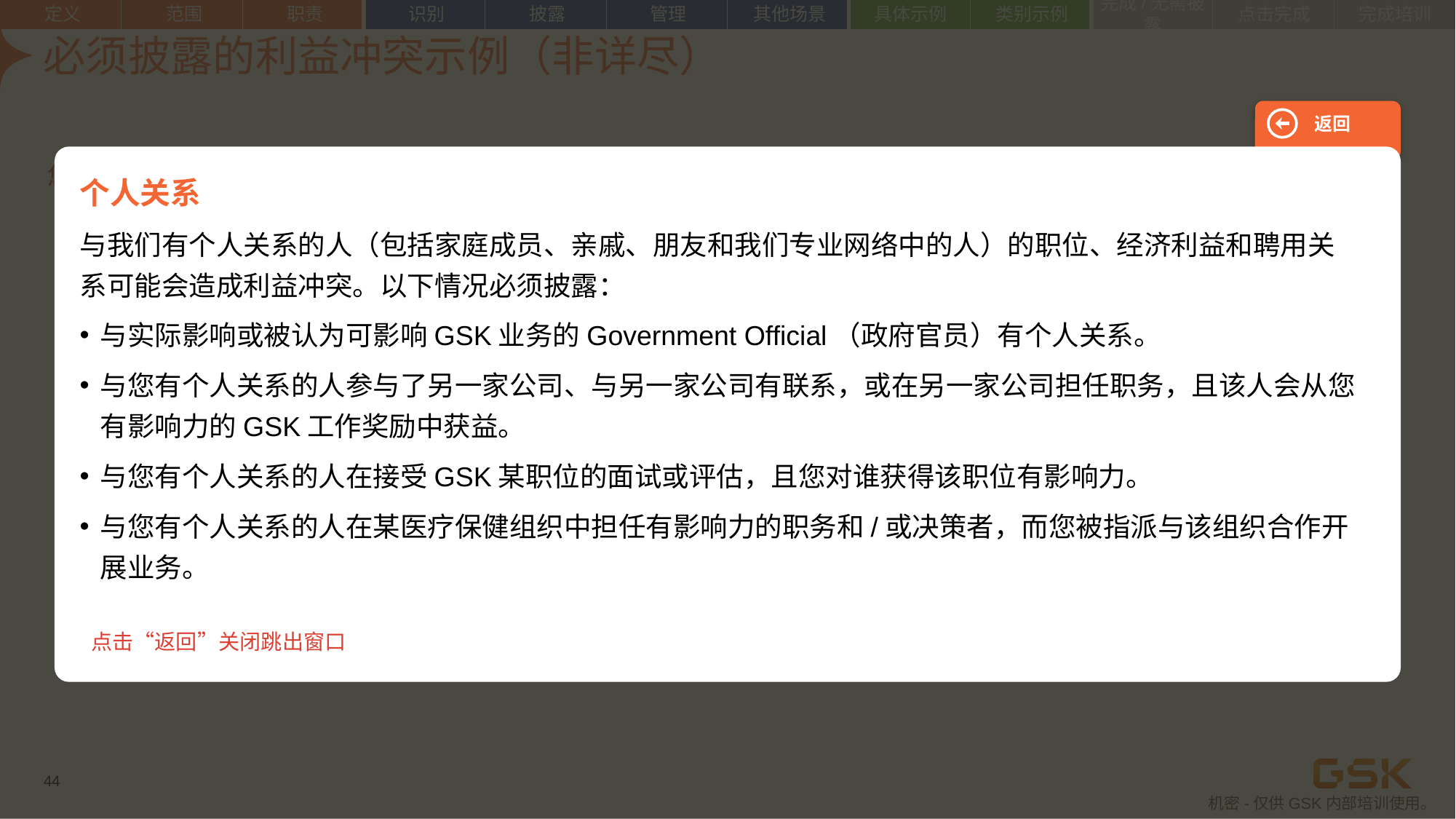

定义
范围
职责
识别
披露
管理
其他场景
具体示例
类别示例
点击完成
完成培训
完成/无需披露
|  |  |  |  |  |  |  |  |  |  |  |  |
| --- | --- | --- | --- | --- | --- | --- | --- | --- | --- | --- | --- |

返回

个人关系
与我们有个人关系的人（包括家庭成员、亲戚、朋友和我们专业网络中的人）的职位、经济利益和聘用关系可能会造成利益冲突。以下情况必须披露：
与实际影响或被认为可影响GSK业务的Government Official（政府官员）有个人关系。
与您有个人关系的人参与了另一家公司、与另一家公司有联系，或在另一家公司担任职务，且该人会从您有影响力的GSK工作奖励中获益。
与您有个人关系的人在接受GSK某职位的面试或评估，且您对谁获得该职位有影响力。
与您有个人关系的人在某医疗保健组织中担任有影响力的职务和/或决策者，而您被指派与该组织合作开展业务。

点击“返回”关闭跳出窗口
# 必须披露的利益冲突示例（非详尽）
您可以通过点击查看更多内容
个人关系
个人经济利益
外部专业利益和外部董事会成员资格
政府关系
密切的个人关系
其他情况
44